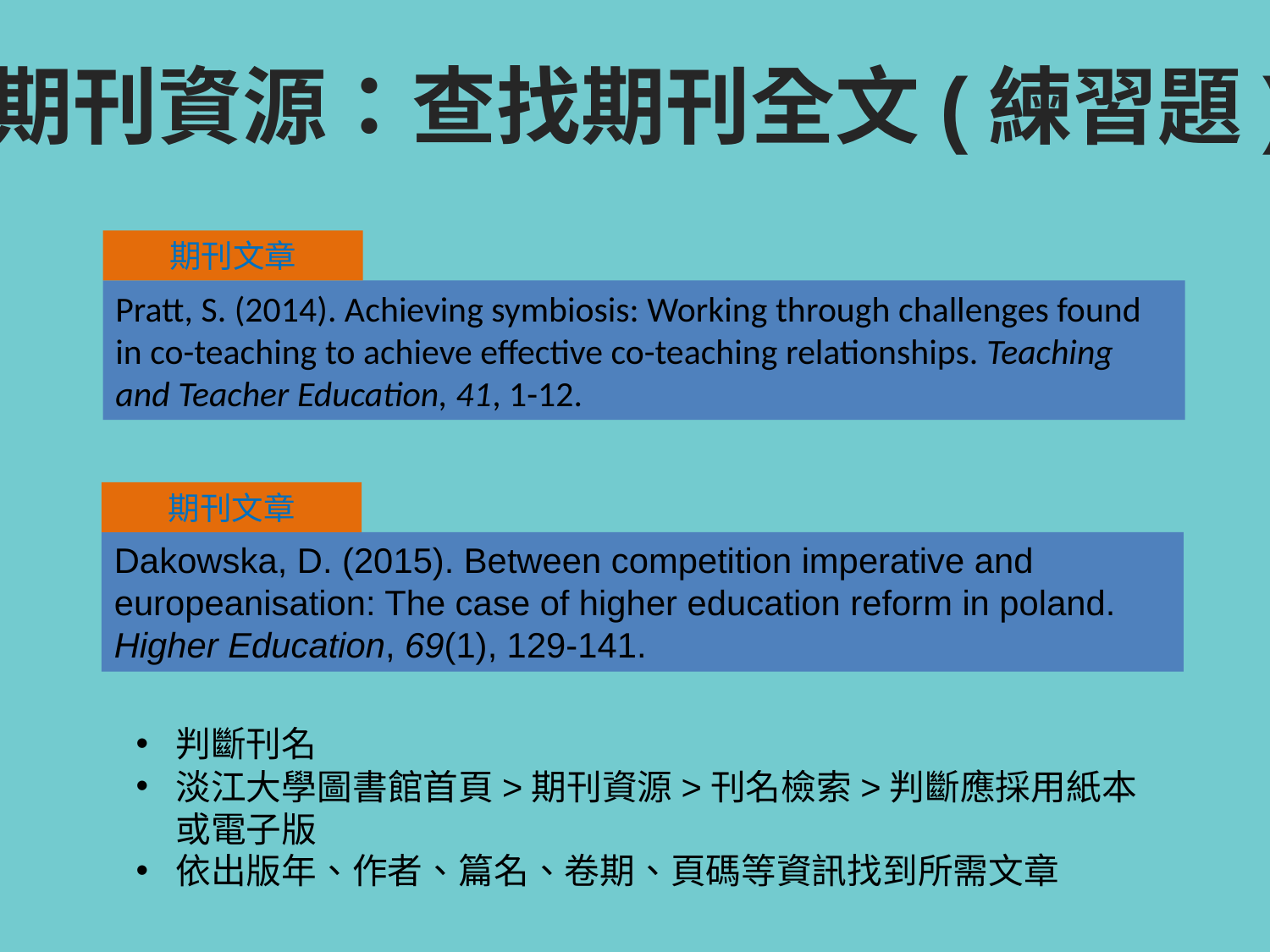

期刊資源：查找期刊全文(練習題)
期刊文章
Pratt, S. (2014). Achieving symbiosis: Working through challenges found in co-teaching to achieve effective co-teaching relationships. Teaching and Teacher Education, 41, 1-12.
期刊文章
Dakowska, D. (2015). Between competition imperative and europeanisation: The case of higher education reform in poland. Higher Education, 69(1), 129-141.
判斷刊名
淡江大學圖書館首頁>期刊資源>刊名檢索>判斷應採用紙本或電子版
依出版年、作者、篇名、卷期、頁碼等資訊找到所需文章